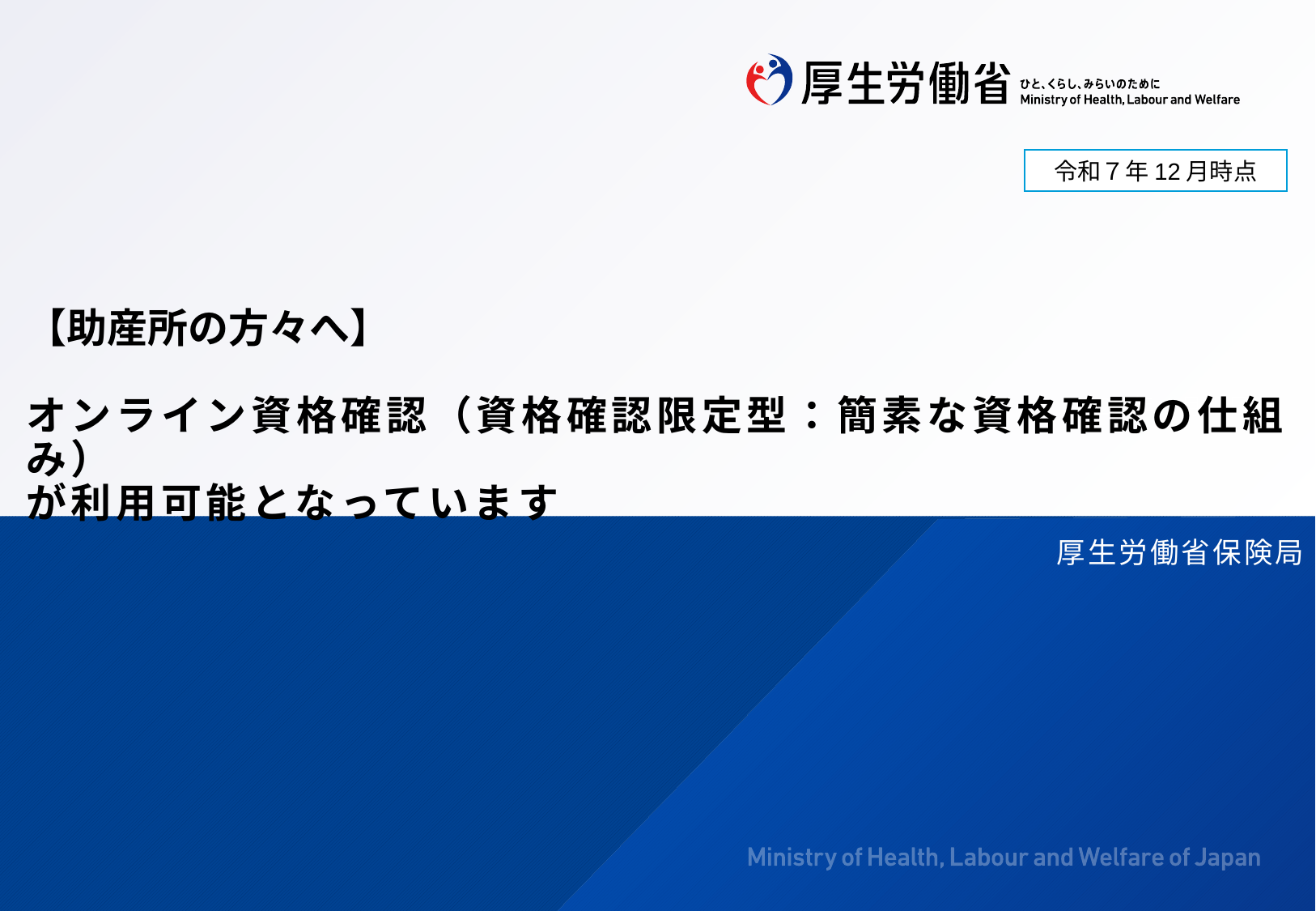

令和７年12月時点

【助産所の方々へ】

オンライン資格確認（資格確認限定型：簡素な資格確認の仕組み）
が利用可能となっています
厚生労働省保険局